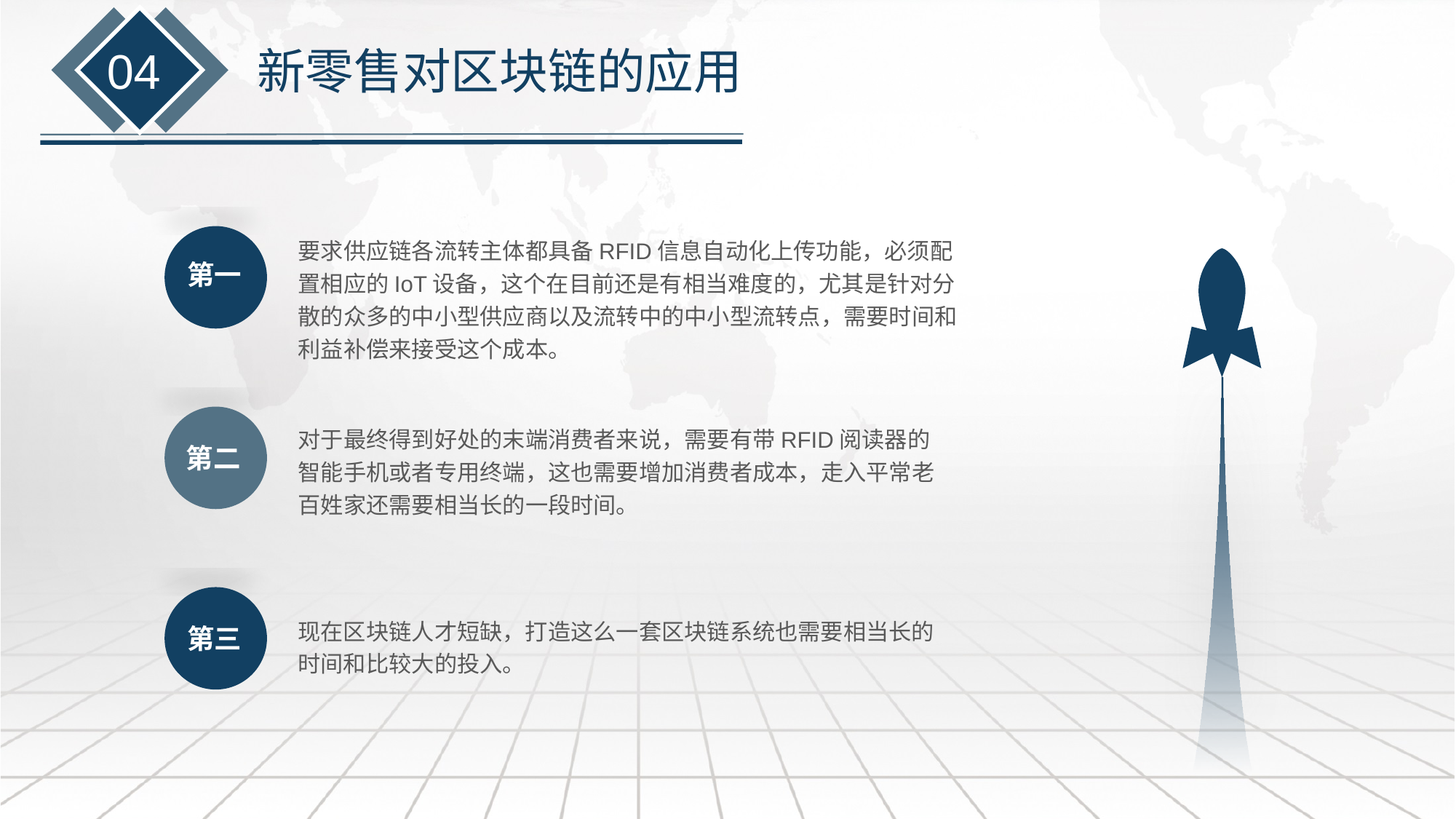

04
新零售对区块链的应用
要求供应链各流转主体都具备RFID信息自动化上传功能，必须配置相应的IoT设备，这个在目前还是有相当难度的，尤其是针对分散的众多的中小型供应商以及流转中的中小型流转点，需要时间和利益补偿来接受这个成本。

第一

对于最终得到好处的末端消费者来说，需要有带RFID阅读器的智能手机或者专用终端，这也需要增加消费者成本，走入平常老百姓家还需要相当长的一段时间。
第二

现在区块链人才短缺，打造这么一套区块链系统也需要相当长的时间和比较大的投入。
第三